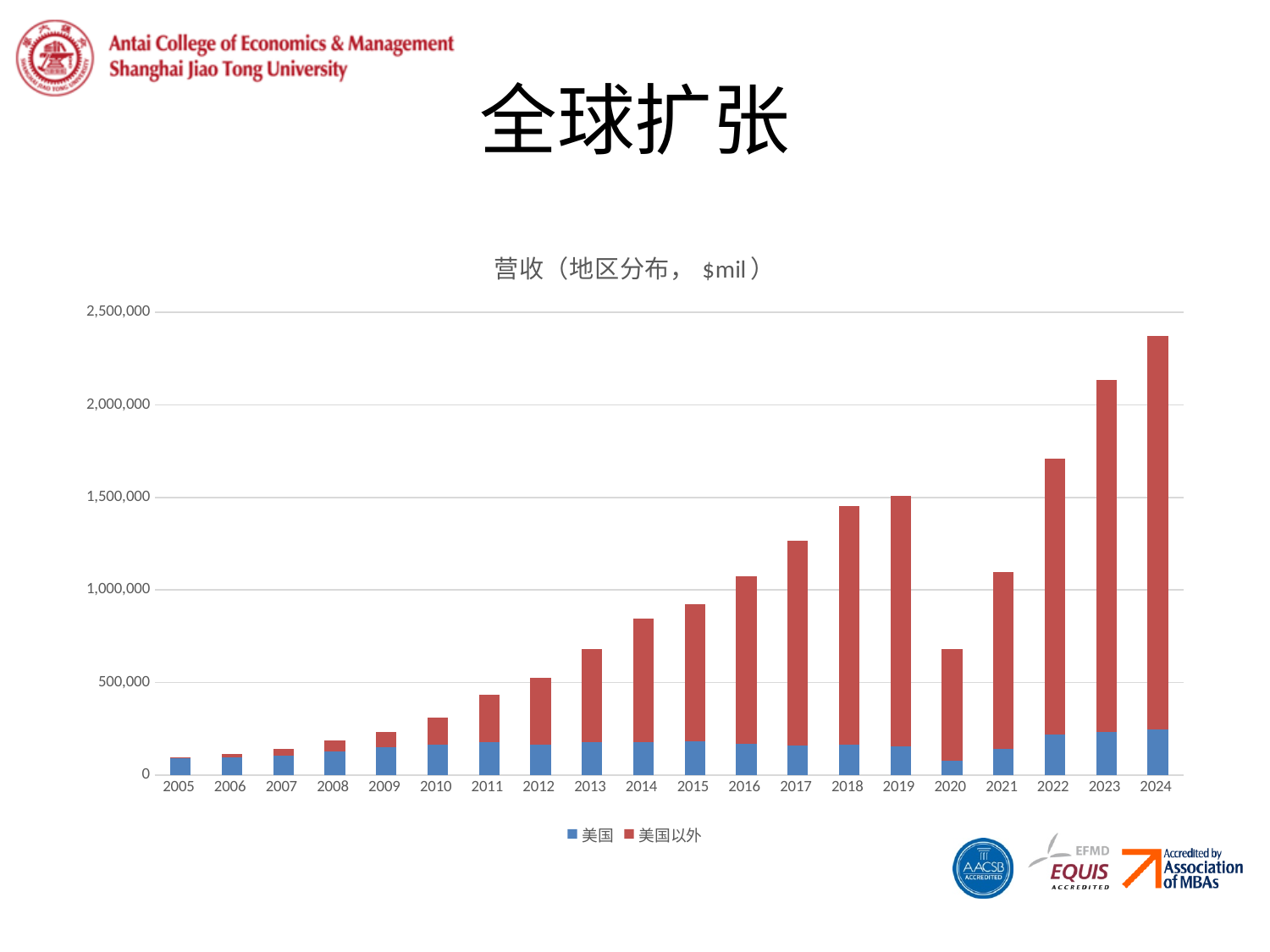

# 全球扩张

### Chart: 营收（地区分布，$mil）

| Category | 美国 | 美国以外 |
|---|---|---|
| 2005 | 89218.0 | 7048.0 |
| 2006 | 94044.0 | 18266.0 |
| 2007 | 103683.0 | 37258.0 |
| 2008 | 126502.0 | 61979.0 |
| 2009 | 148619.0 | 85202.0 |
| 2010 | 164067.0 | 144424.0 |
| 2011 | 176107.0 | 259454.0 |
| 2012 | 166171.0 | 359925.0 |
| 2013 | 176970.0 | 502361.0 |
| 2014 | 179848.0 | 664349.0 |
| 2015 | 181736.0 | 740663.0 |
| 2016 | 168045.0 | 906256.0 |
| 2017 | 161957.0 | 1106151.0 |
| 2018 | 162600.0 | 1290100.0 |
| 2019 | 153700.0 | 1352900.0 |
| 2020 | 78300.0 | 601300.0 |
| 2021 | 143400.0 | 952400.0 |
| 2022 | 220500.0 | 1488500.0 |
| 2023 | 232700.0 | 1903800.0 |
| 2024 | 248500.0 | 2125400.0 |